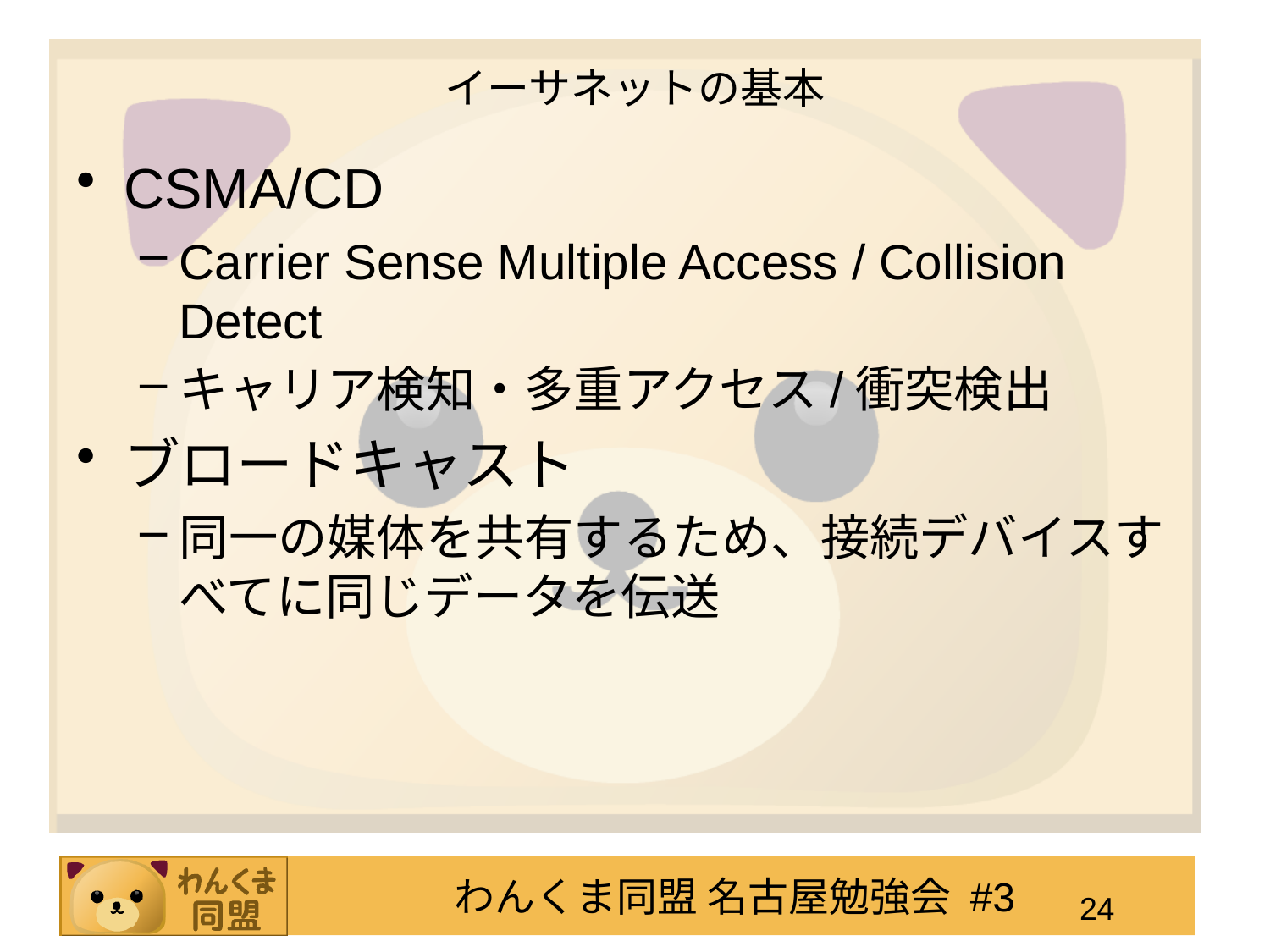

# イーサネットの基本
CSMA/CD
Carrier Sense Multiple Access / Collision Detect
キャリア検知・多重アクセス/衝突検出
ブロードキャスト
同一の媒体を共有するため、接続デバイスすべてに同じデータを伝送